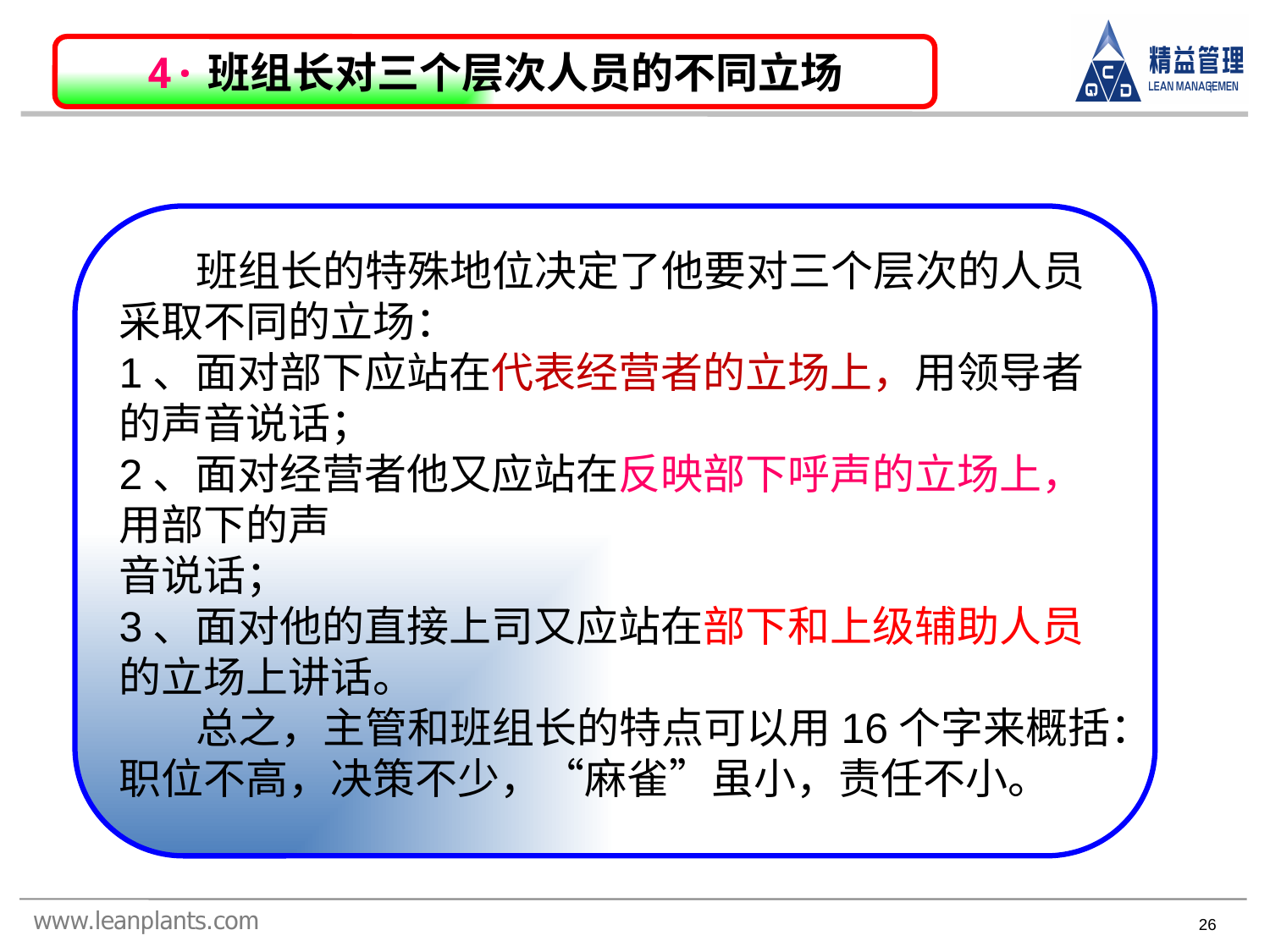

4·班组长对三个层次人员的不同立场
#
       班组长的特殊地位决定了他要对三个层次的人员采取不同的立场：
1、面对部下应站在代表经营者的立场上，用领导者的声音说话；
2、面对经营者他又应站在反映部下呼声的立场上，用部下的声
音说话；
3、面对他的直接上司又应站在部下和上级辅助人员的立场上讲话。
       总之，主管和班组长的特点可以用16个字来概括：职位不高，决策不少，“麻雀”虽小，责任不小。